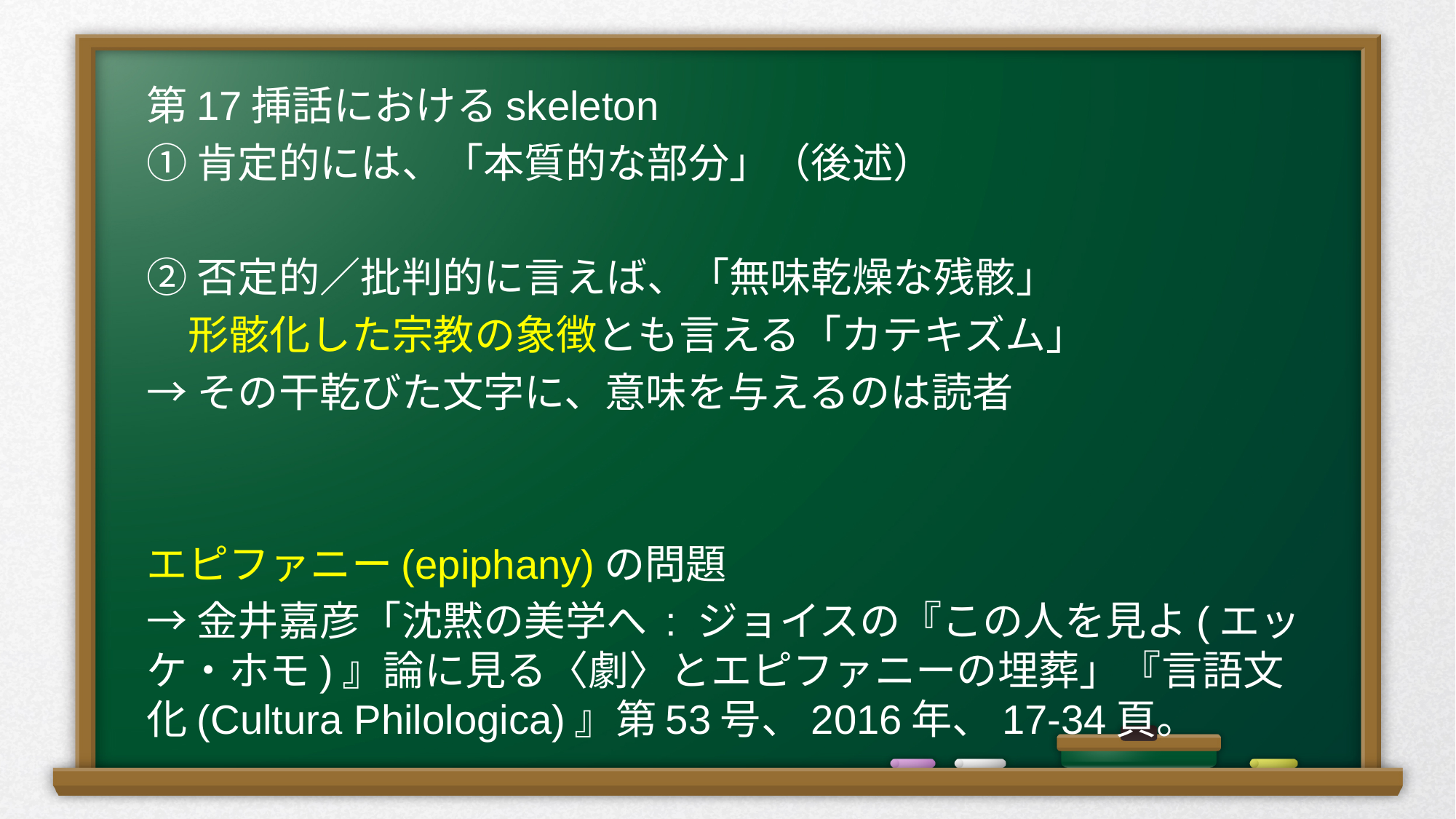

第17挿話におけるskeleton
①肯定的には、「本質的な部分」（後述）

②否定的／批判的に言えば、「無味乾燥な残骸」
　形骸化した宗教の象徴とも言える「カテキズム」
→その干乾びた文字に、意味を与えるのは読者

エピファニー(epiphany)の問題
→金井嘉彦「沈黙の美学へ : ジョイスの『この人を見よ(エッケ・ホモ)』論に見る〈劇〉とエピファニーの埋葬」『言語文化(Cultura Philologica)』第53号、2016年、17-34頁。